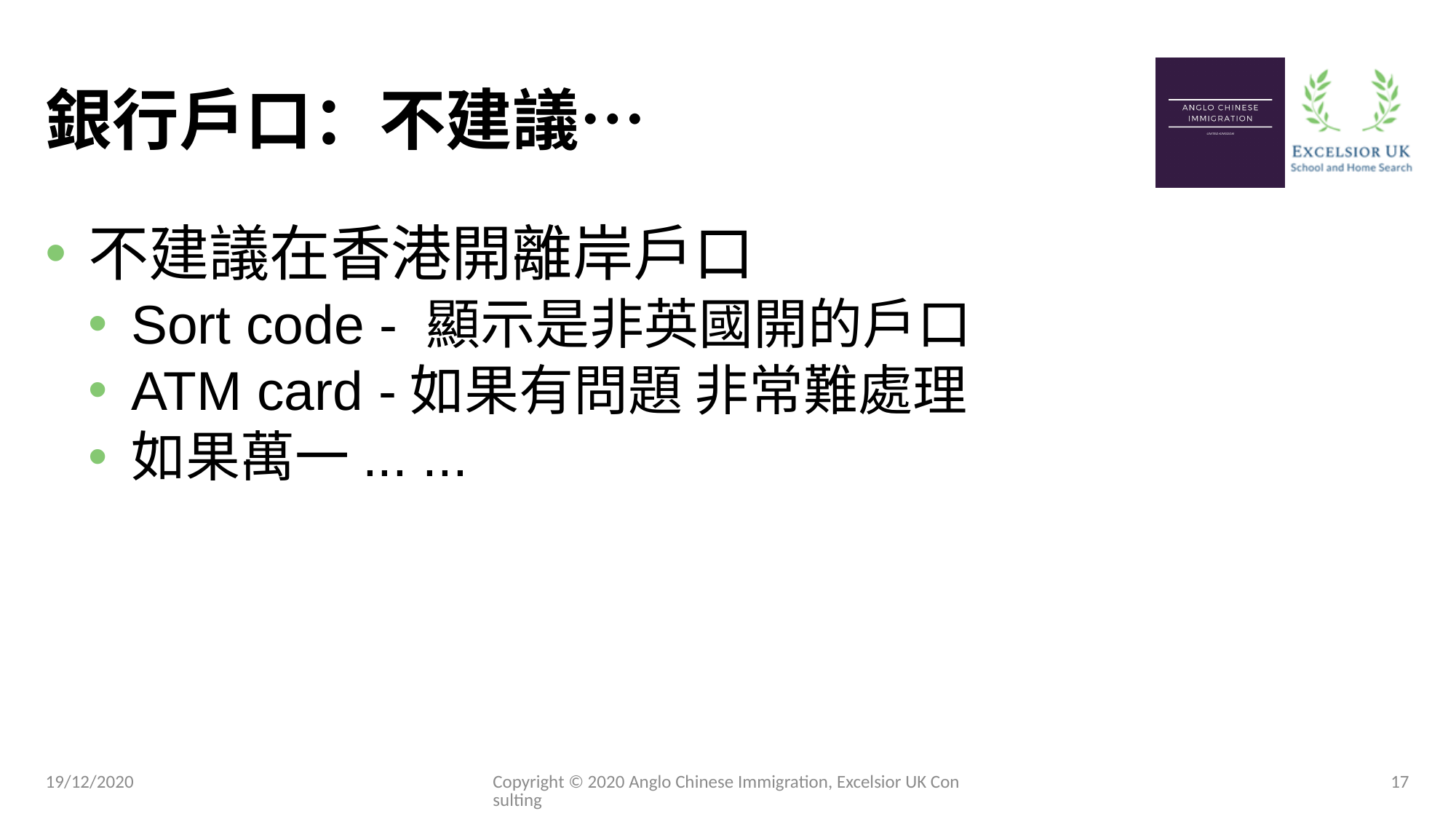

# 銀行戶口：不建議…
不建議在香港開離岸戶口
Sort code - 顯示是非英國開的戶口
ATM card -如果有問題 非常難處理
如果萬一... ...
19/12/2020
17
Copyright © 2020 Anglo Chinese Immigration, Excelsior UK Consulting